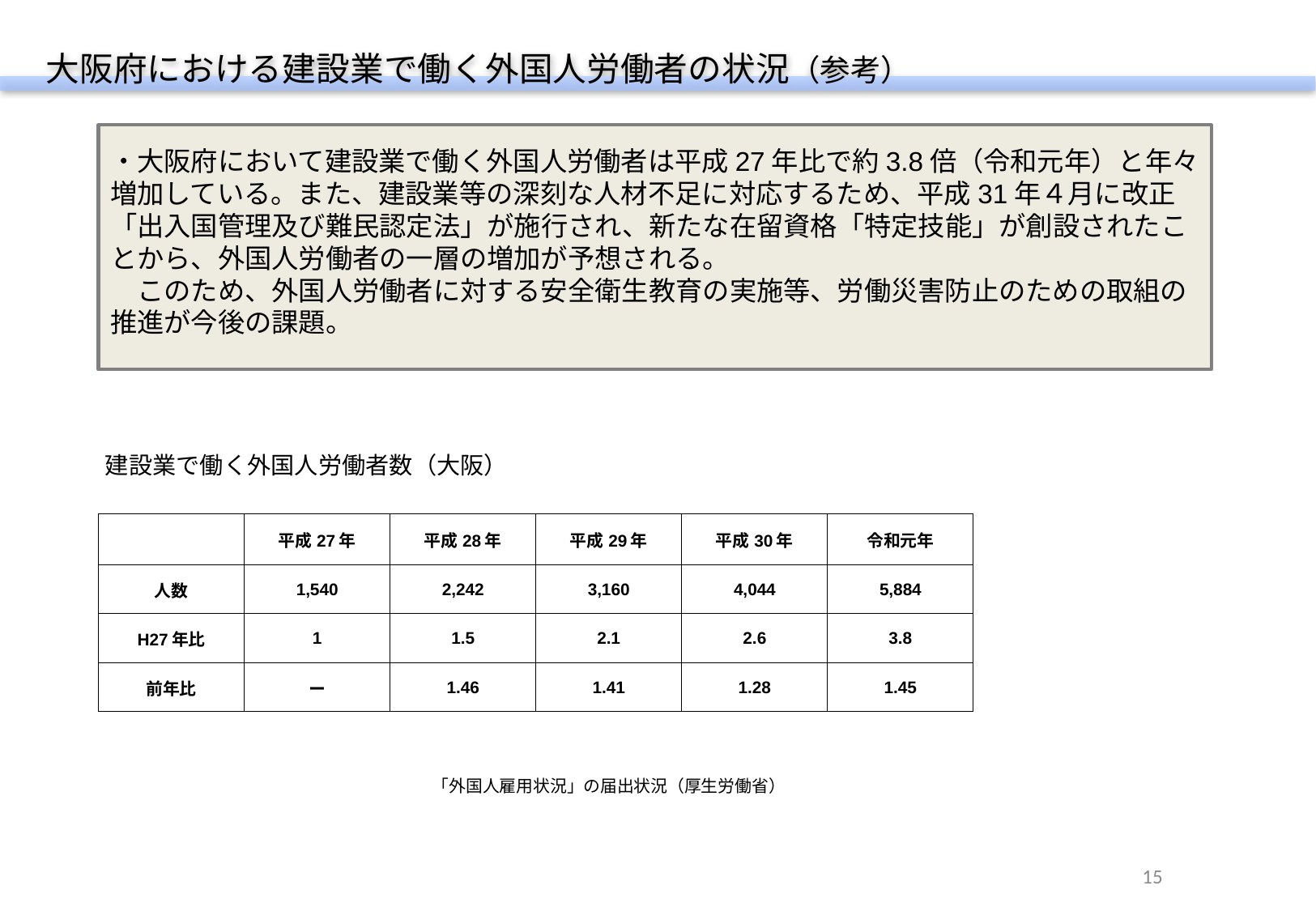

大阪府における建設業で働く外国人労働者の状況（参考）
・大阪府において建設業で働く外国人労働者は平成27年比で約3.8倍（令和元年）と年々増加している。また、建設業等の深刻な人材不足に対応するため、平成31年４月に改正「出入国管理及び難民認定法」が施行され、新たな在留資格「特定技能」が創設されたことから、外国人労働者の一層の増加が予想される。
　このため、外国人労働者に対する安全衛生教育の実施等、労働災害防止のための取組の推進が今後の課題。

建設業で働く外国人労働者数（大阪）
|  |  |  |  |  |  |
| --- | --- | --- | --- | --- | --- |
|  | 平成27年 | 平成28年 | 平成29年 | 平成30年 | 令和元年 |
| 人数 | 1,540 | 2,242 | 3,160 | 4,044 | 5,884 |
| H27年比 | 1 | 1.5 | 2.1 | 2.6 | 3.8 |
| 前年比 | ー | 1.46 | 1.41 | 1.28 | 1.45 |
|  |  |  |  |  |  |
|  | 「外国人雇用状況」の届出状況（厚生労働省） |  |  |  |  |
15